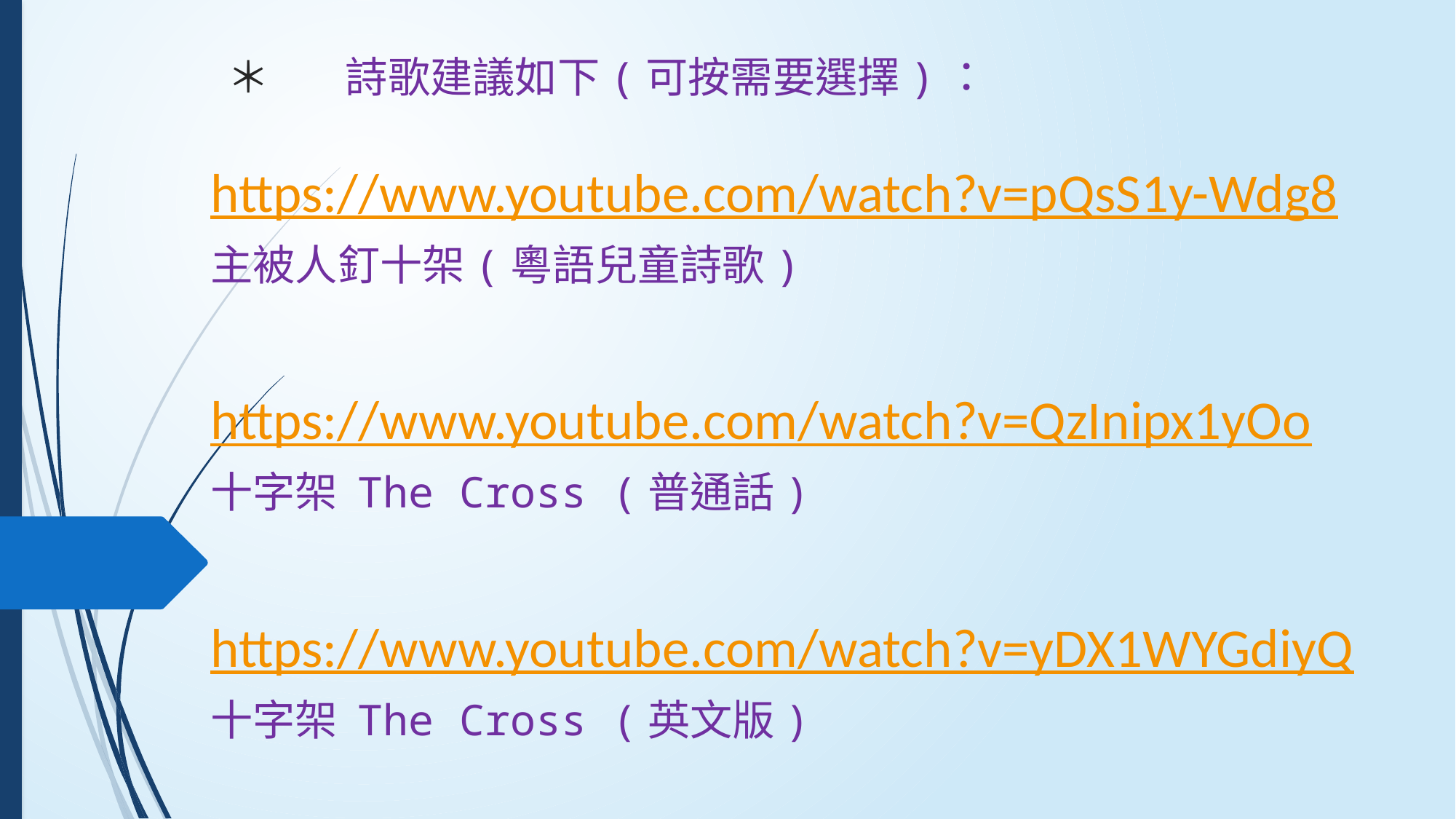

# ＊	 詩歌建議如下(可按需要選擇)：
https://www.youtube.com/watch?v=pQsS1y-Wdg8
主被人釘十架(粵語兒童詩歌)

https://www.youtube.com/watch?v=QzInipx1yOo
十字架 The Cross (普通話)

https://www.youtube.com/watch?v=yDX1WYGdiyQ
十字架 The Cross (英文版)